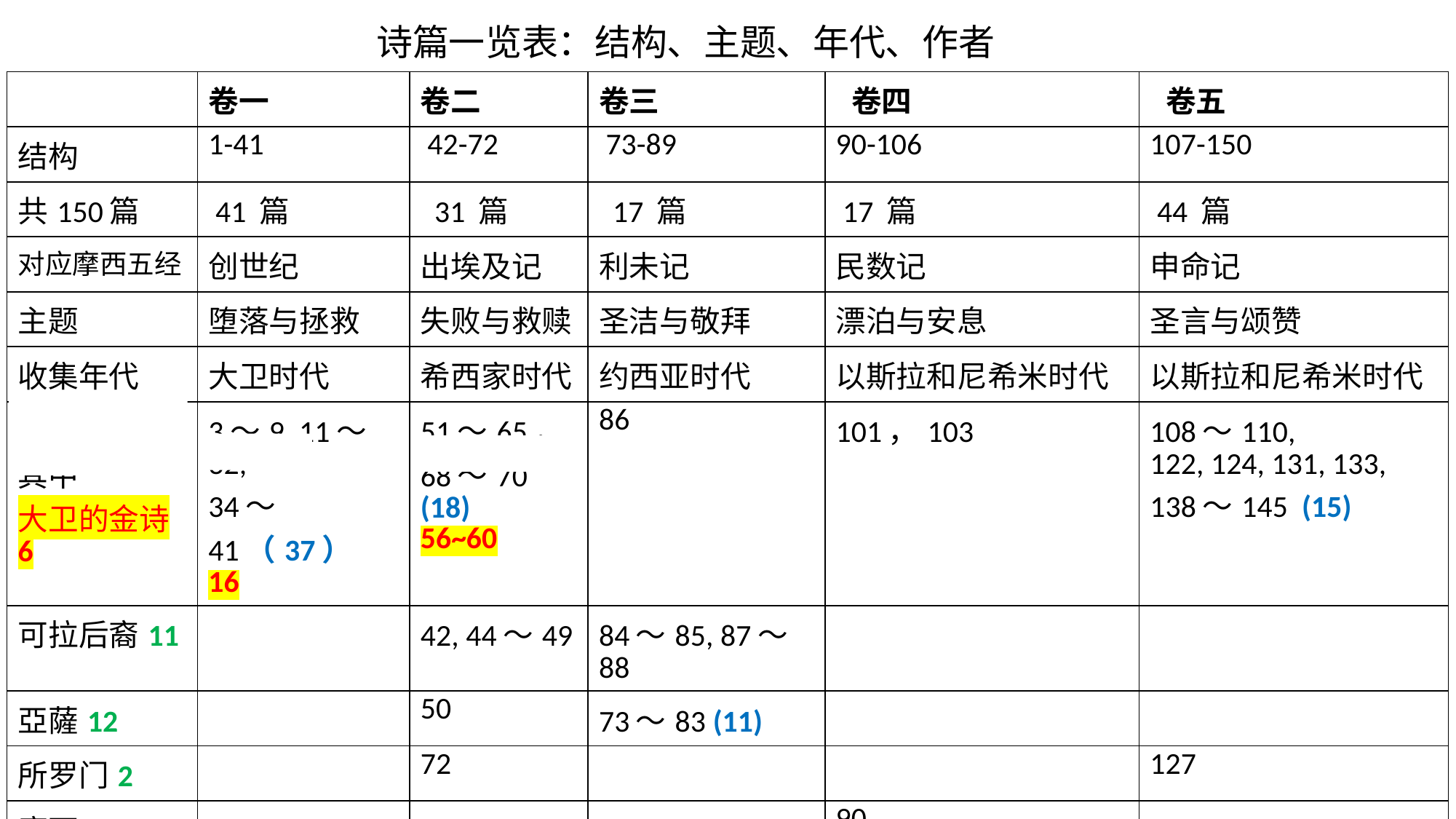

诗篇一览表：结构、主题、年代、作者
|  | 卷一 | 卷二 | 卷三 | 卷四 | 卷五 |
| --- | --- | --- | --- | --- | --- |
| 结构 | 1-41 | 42-72 | 73-89 | 90-106 | 107-150 |
| 共150篇 | 41 篇 | 31 篇 | 17 篇 | 17 篇 | 44 篇 |
| 对应摩西五经 | 创世纪 | 出埃及记 | 利未记 | 民数记 | 申命记 |
| 主题 | 堕落与拯救 | 失败与救赎 | 圣洁与敬拜 | 漂泊与安息 | 圣言与颂赞 |
| 收集年代 | 大卫时代 | 希西家时代 | 约西亚时代 | 以斯拉和尼希米时代 | 以斯拉和尼希米时代 |
| 大卫73 其中 大卫的金诗6 | 3～9, 11～32, 34～41（37） 16 | 51～65，68～70 (18) 56~60 | 86 | 101，103 | 108～110, 122, 124, 131, 133, 138～145 (15) |
| 可拉后裔11 |  | 42, 44～49 | 84～85, 87～88 |  |  |
| 亞薩12 |  | 50 | 73～83 (11) |  |  |
| 所罗门2 |  | 72 |  |  | 127 |
| 摩西1 |  |  |  | 90 |  |
| 希幔1 |  |  | 88(可拉后裔) |  | 107, 111~121, 123, 125~130, 132, 134~137, 146~150 |
| 以探1 |  |  | 89 |  |  |
| 未署名49 | 1~2, 10, 33 | 43, 66~67 |  | 91~100,102,104~106 |  |